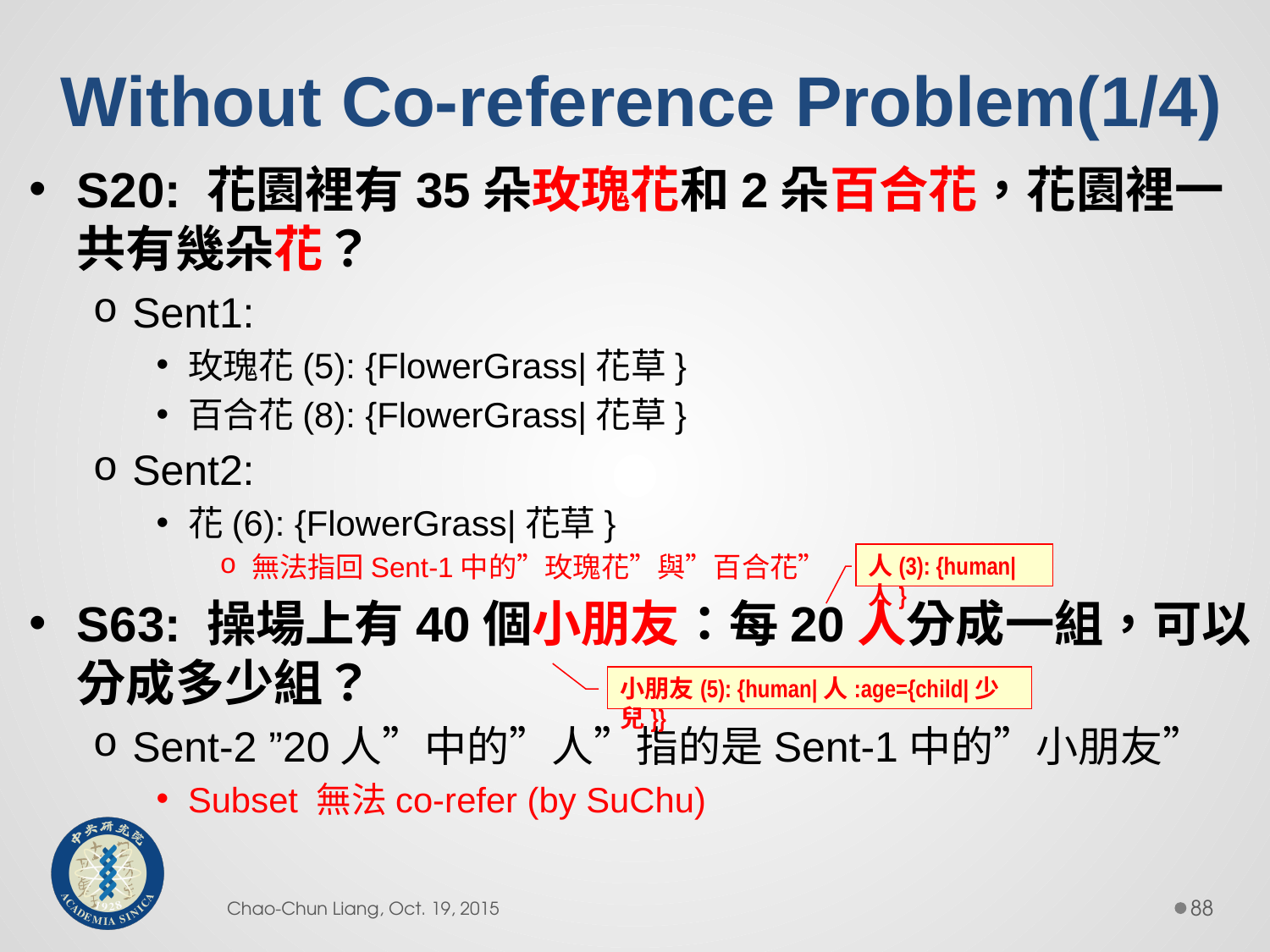

Without Co-reference Problem(1/4)
S20: 花園裡有35朵玫瑰花和2朵百合花，花園裡一共有幾朵花？
Sent1:
玫瑰花(5): {FlowerGrass|花草}
百合花(8): {FlowerGrass|花草}
Sent2:
花(6): {FlowerGrass|花草}
無法指回Sent-1中的”玫瑰花”與”百合花”
S63: 操場上有40個小朋友：每20人分成一組，可以分成多少組？
Sent-2 ”20人”中的”人”指的是Sent-1中的”小朋友”
Subset 無法co-refer (by SuChu)

人(3): {human|人}
小朋友(5): {human|人:age={child|少兒}}
Chao-Chun Liang, Oct. 19, 2015
88